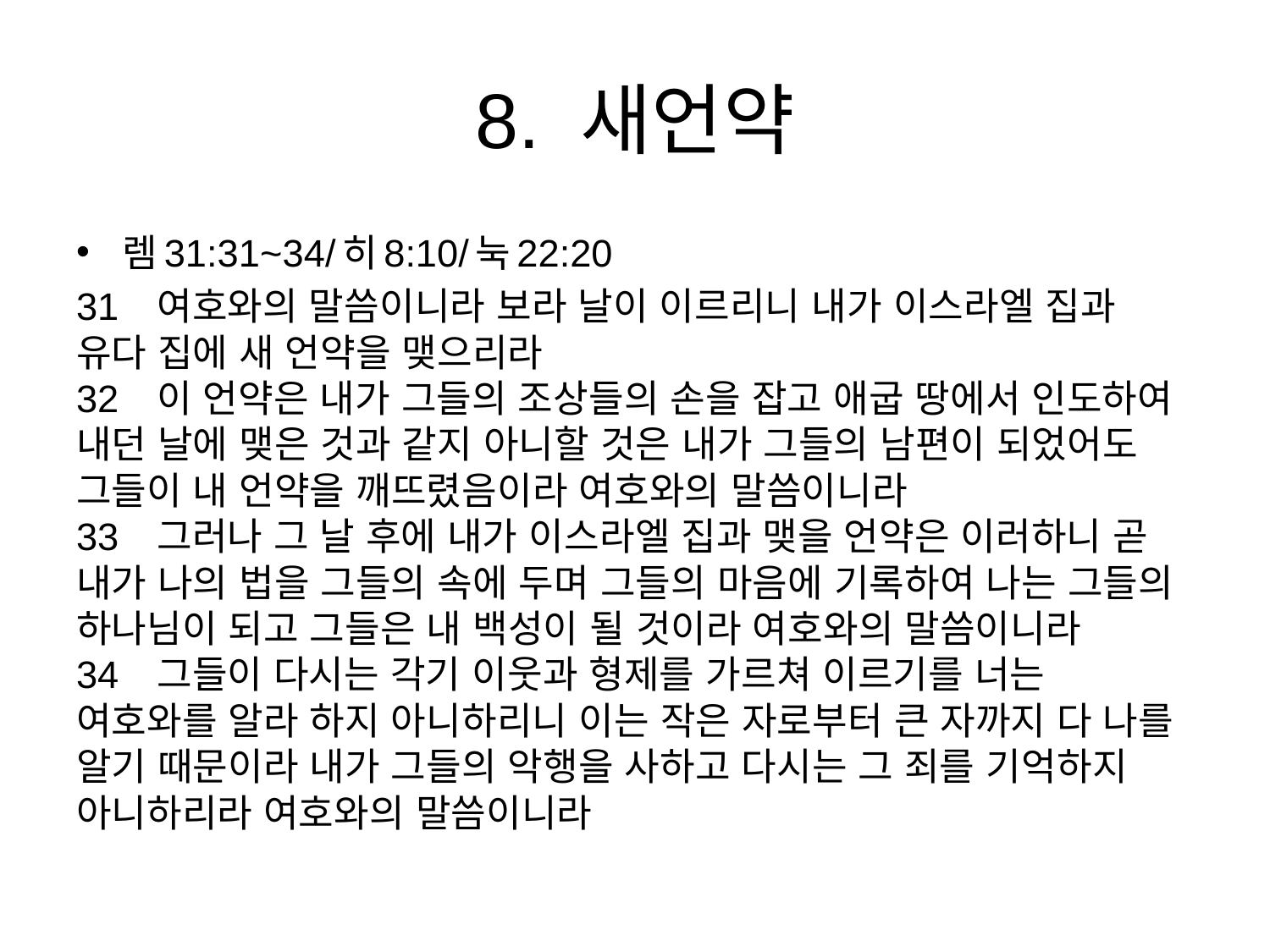

# 8. 새언약
렘31:31~34/히8:10/눅22:20
31   여호와의 말씀이니라 보라 날이 이르리니 내가 이스라엘 집과 유다 집에 새 언약을 맺으리라
32   이 언약은 내가 그들의 조상들의 손을 잡고 애굽 땅에서 인도하여 내던 날에 맺은 것과 같지 아니할 것은 내가 그들의 남편이 되었어도 그들이 내 언약을 깨뜨렸음이라 여호와의 말씀이니라
33   그러나 그 날 후에 내가 이스라엘 집과 맺을 언약은 이러하니 곧 내가 나의 법을 그들의 속에 두며 그들의 마음에 기록하여 나는 그들의 하나님이 되고 그들은 내 백성이 될 것이라 여호와의 말씀이니라
34   그들이 다시는 각기 이웃과 형제를 가르쳐 이르기를 너는 여호와를 알라 하지 아니하리니 이는 작은 자로부터 큰 자까지 다 나를 알기 때문이라 내가 그들의 악행을 사하고 다시는 그 죄를 기억하지 아니하리라 여호와의 말씀이니라